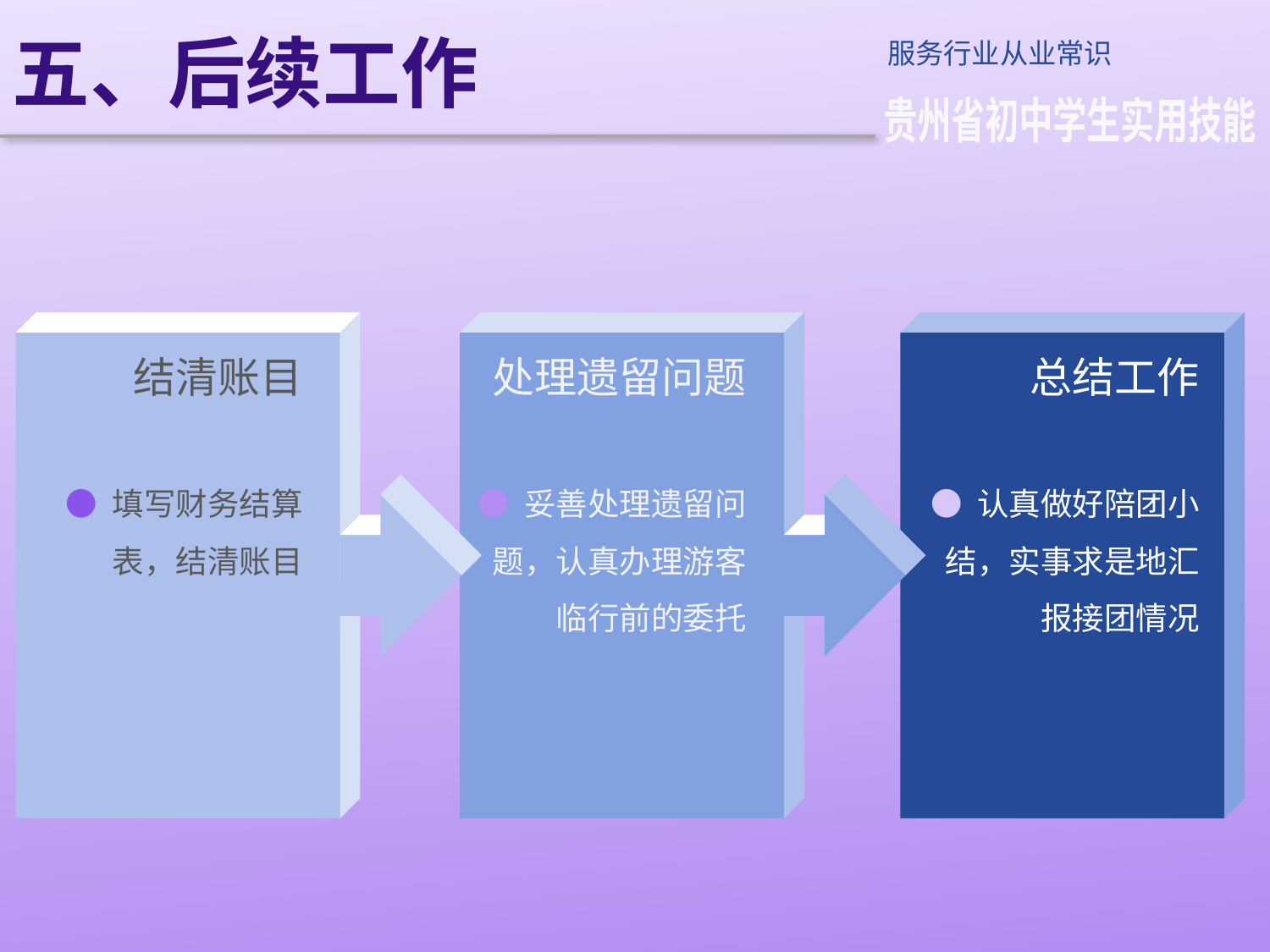

五、后续工作
服务行业从业常识
贵州省初中学生实用技能

结清账目

● 填写财务结算表，结清账目
处理遗留问题

● 妥善处理遗留问题，认真办理游客临行前的委托
总结工作

● 认真做好陪团小结，实事求是地汇报接团情况